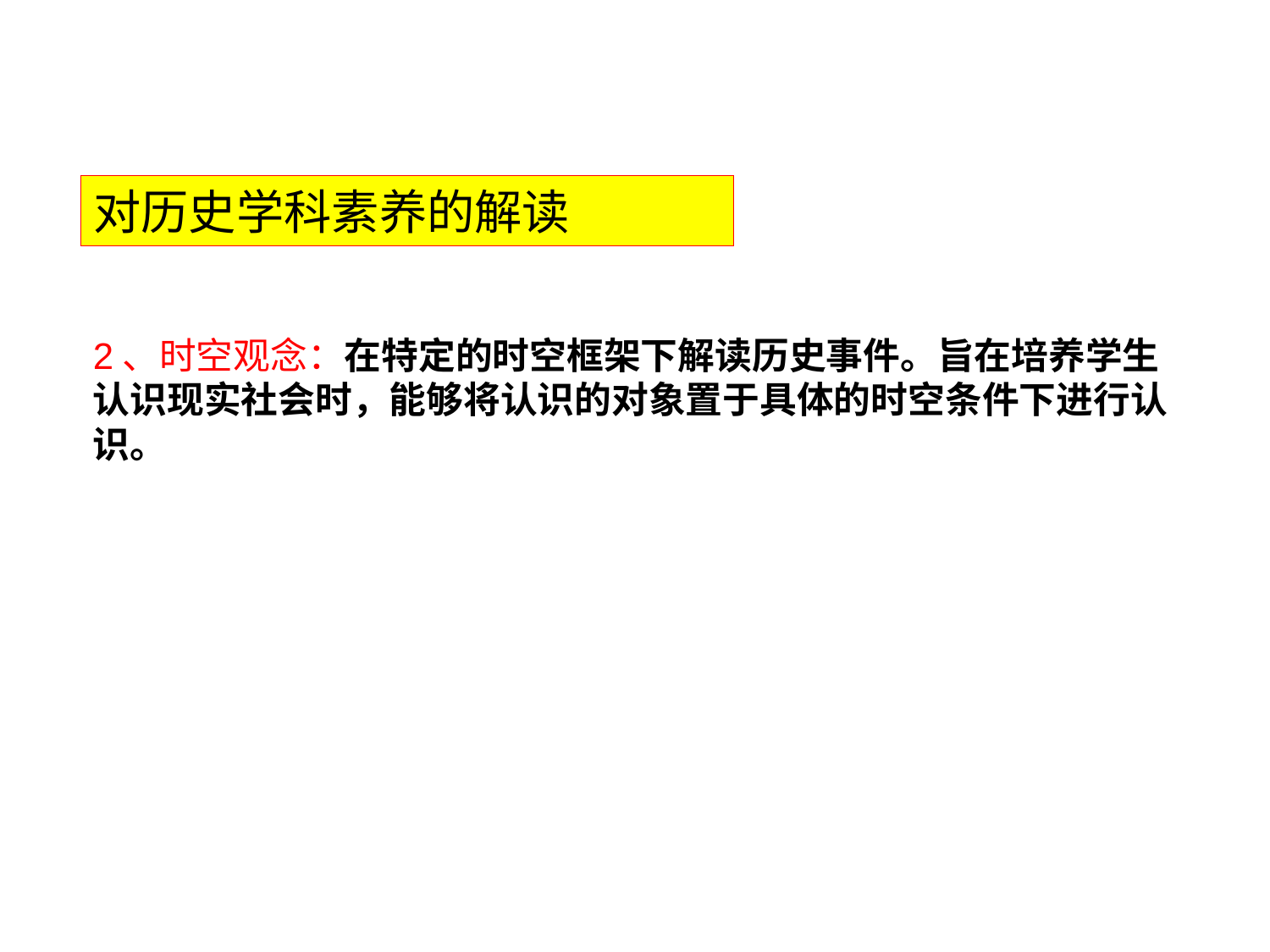

对历史学科素养的解读
2、时空观念：在特定的时空框架下解读历史事件。旨在培养学生认识现实社会时，能够将认识的对象置于具体的时空条件下进行认识。